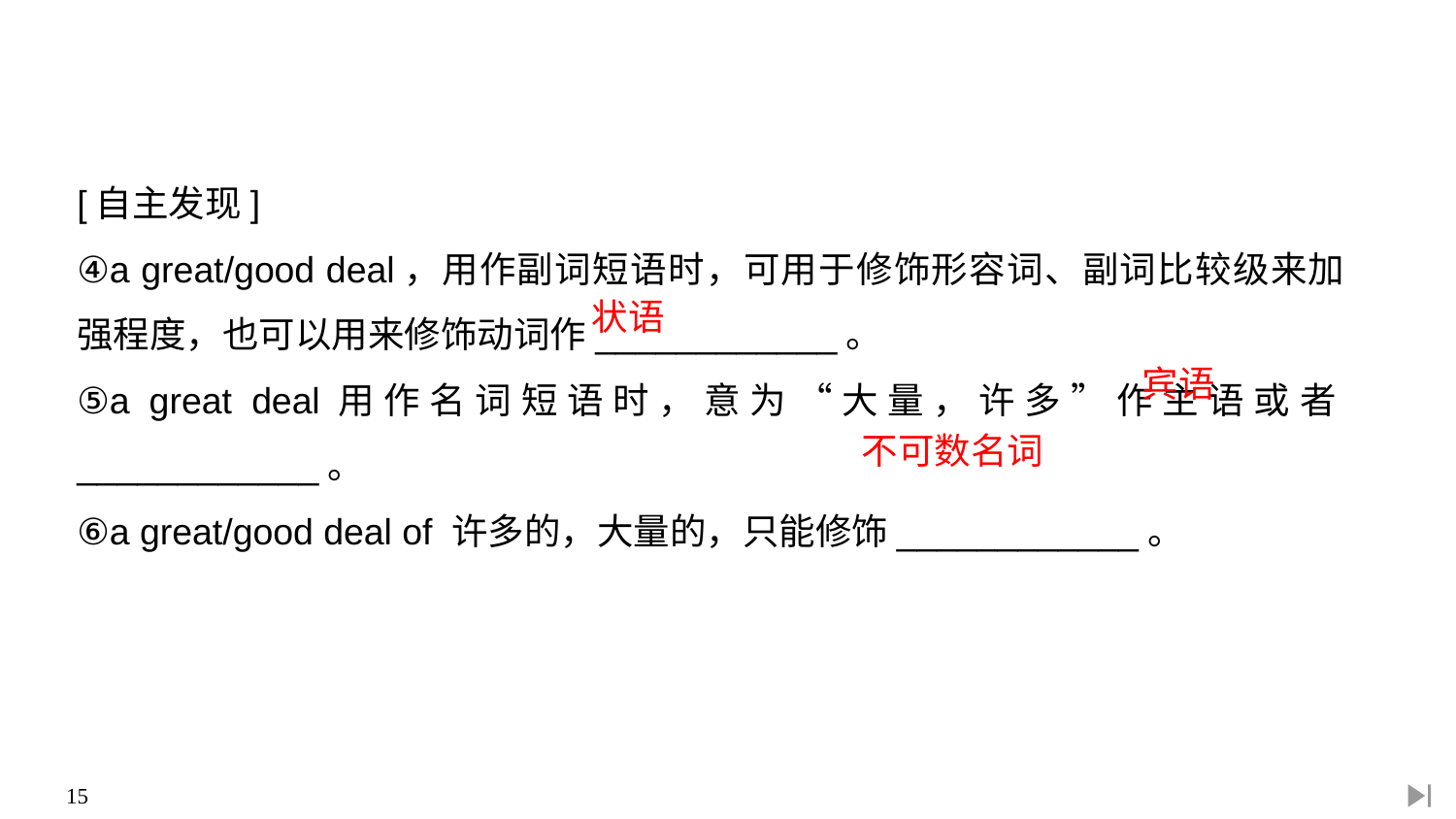

[自主发现]
④a great/good deal，用作副词短语时，可用于修饰形容词、副词比较级来加强程度，也可以用来修饰动词作____________。
⑤a great deal用作名词短语时，意为“大量，许多”作主语或者____________。
⑥a great/good deal of 许多的，大量的，只能修饰____________。
状语
宾语
不可数名词